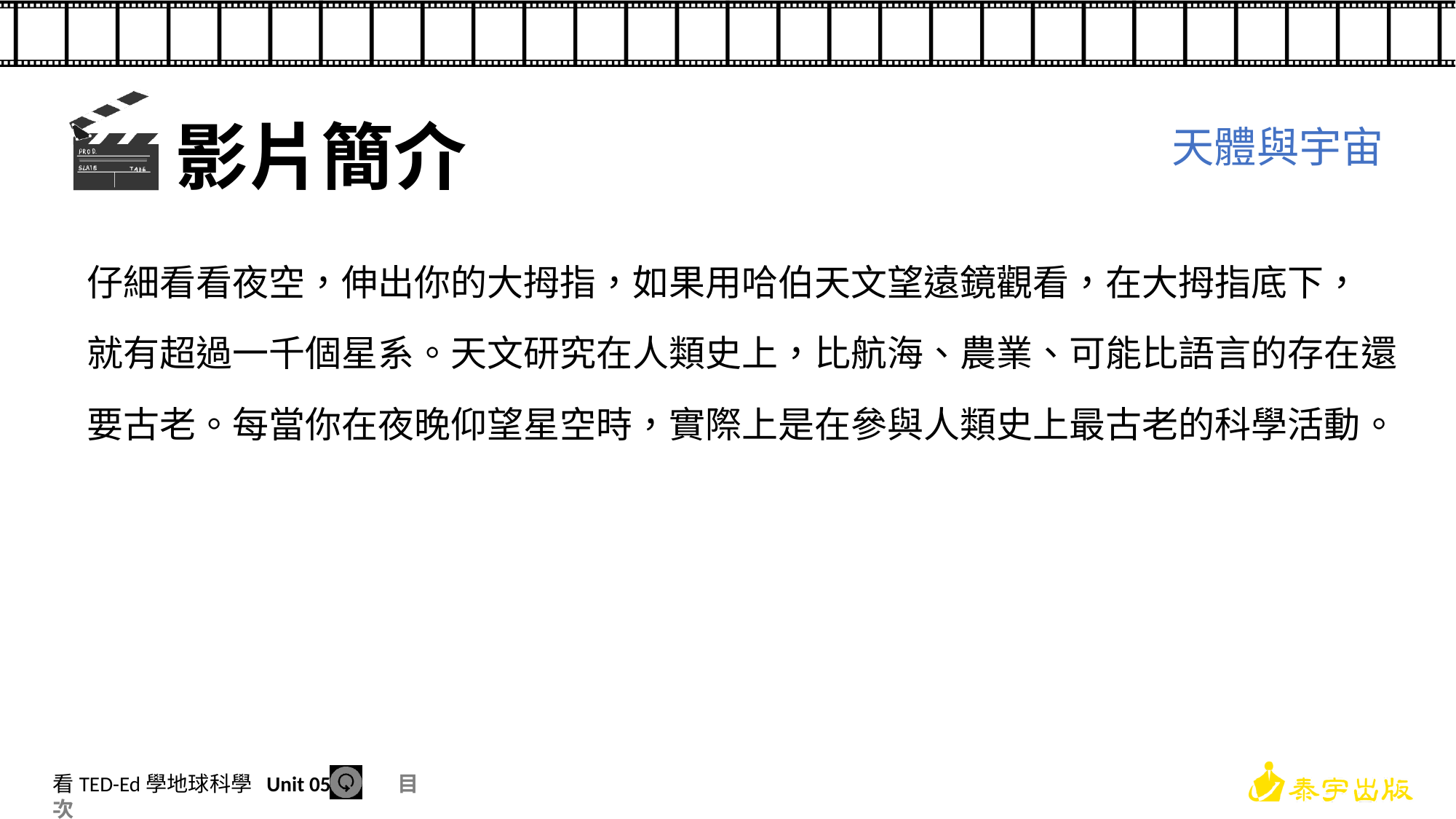

天體與宇宙
仔細看看夜空，伸出你的大拇指，如果用哈伯天文望遠鏡觀看，在大拇指底下，
就有超過一千個星系。天文研究在人類史上，比航海、農業、可能比語言的存在還
要古老。每當你在夜晚仰望星空時，實際上是在參與人類史上最古老的科學活動。